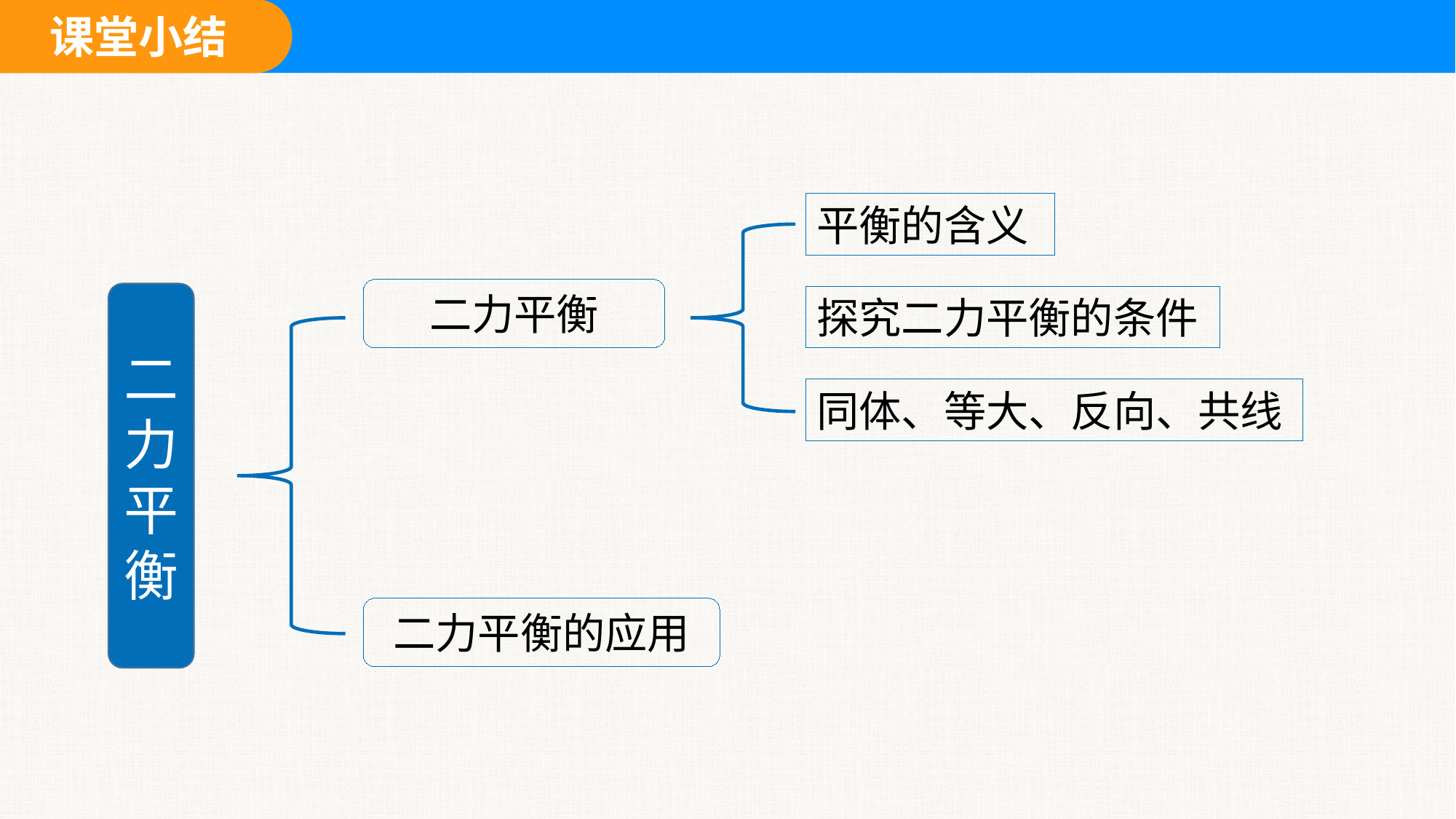

平衡的含义

二力平衡
二力平衡
探究二力平衡的条件

同体、等大、反向、共线
二力平衡的应用